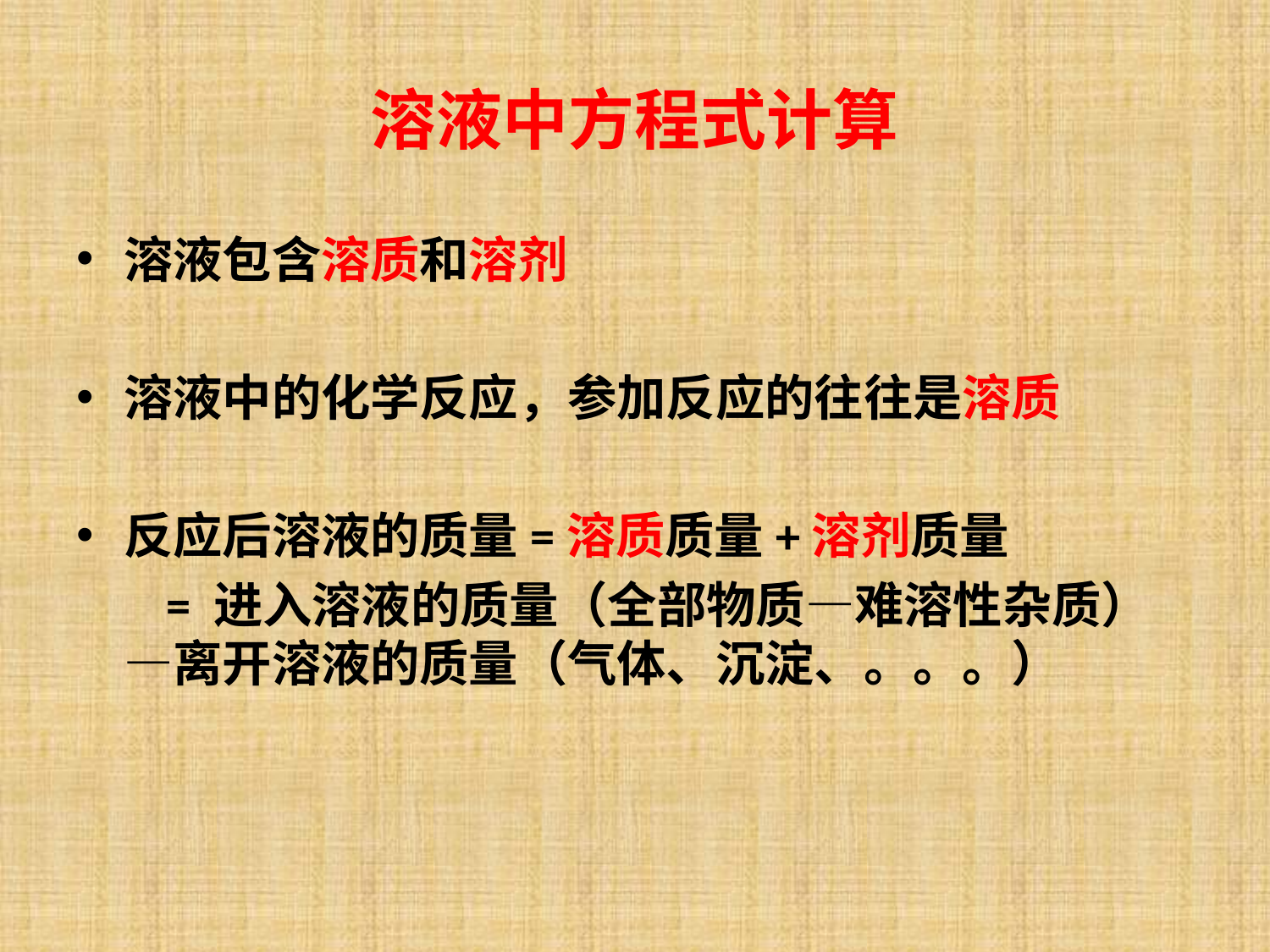

# 溶液中方程式计算
溶液包含溶质和溶剂

溶液中的化学反应，参加反应的往往是溶质

反应后溶液的质量=溶质质量+溶剂质量
        = 进入溶液的质量（全部物质—难溶性杂质）—离开溶液的质量（气体、沉淀、。。。）